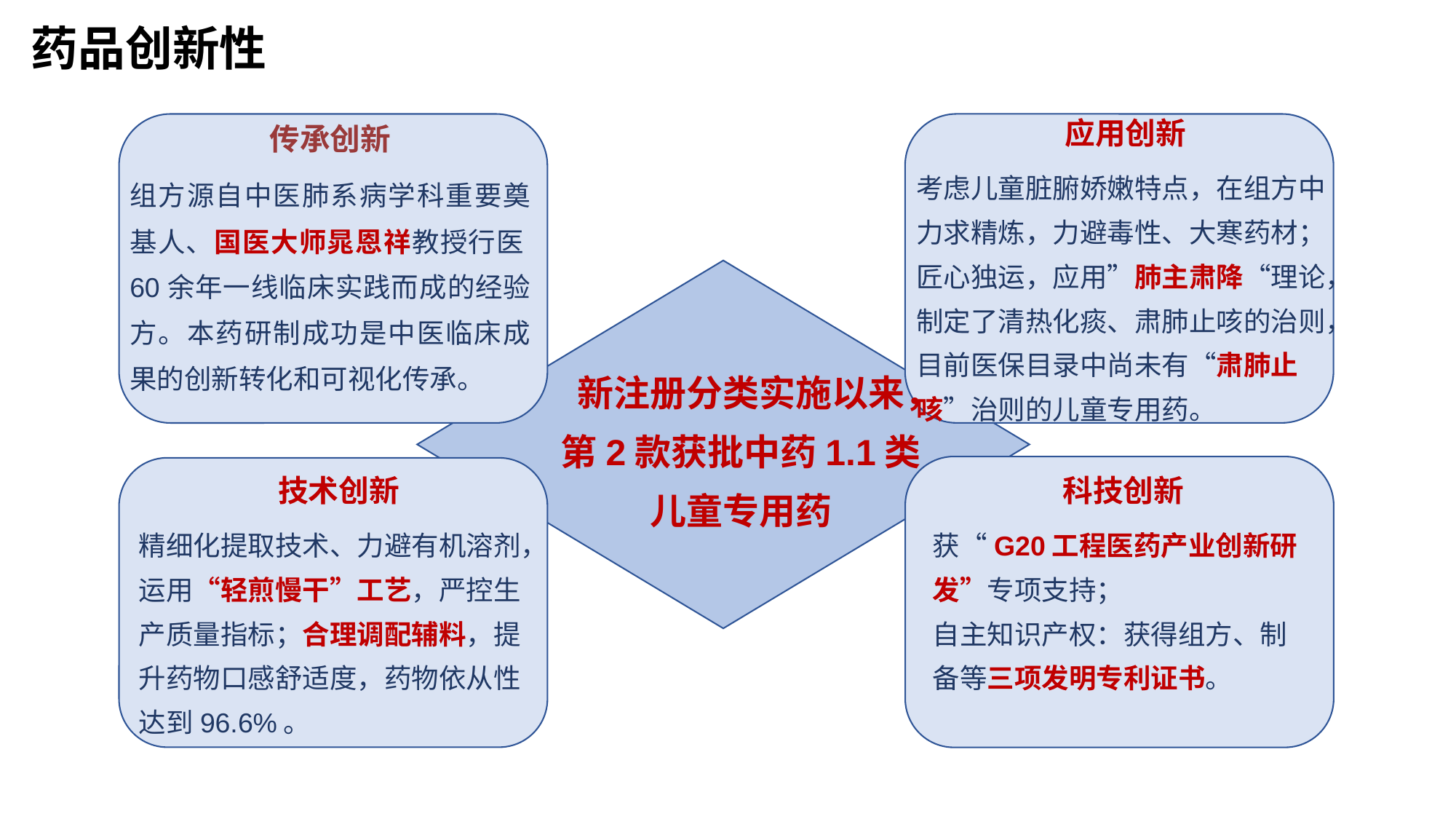

药品创新性
应用创新
考虑儿童脏腑娇嫩特点，在组方中力求精炼，力避毒性、大寒药材；匠心独运，应用”肺主肃降“理论，制定了清热化痰、肃肺止咳的治则，目前医保目录中尚未有“肃肺止咳”治则的儿童专用药。
传承创新
组方源自中医肺系病学科重要奠基人、国医大师晁恩祥教授行医60余年一线临床实践而成的经验方。本药研制成功是中医临床成果的创新转化和可视化传承。

新注册分类实施以来，第2款获批中药1.1类儿童专用药

科技创新
获“G20工程医药产业创新研发”专项支持；
自主知识产权：获得组方、制备等三项发明专利证书。
技术创新
精细化提取技术、力避有机溶剂，运用“轻煎慢干”工艺，严控生产质量指标；合理调配辅料，提升药物口感舒适度，药物依从性达到96.6%。